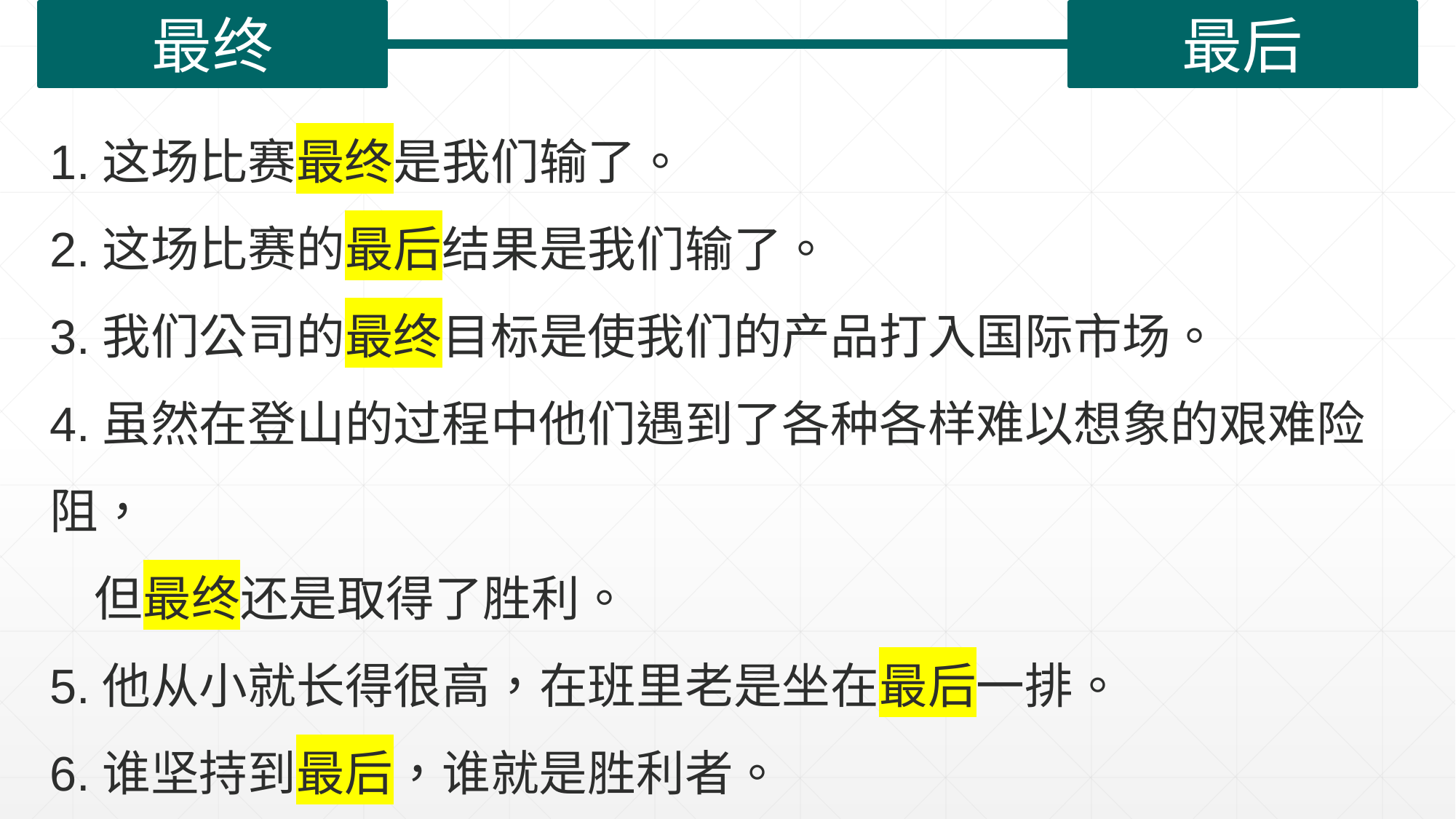

最终
最后
1.这场比赛最终是我们输了。
2.这场比赛的最后结果是我们输了。
3.我们公司的最终目标是使我们的产品打入国际市场。
4.虽然在登山的过程中他们遇到了各种各样难以想象的艰难险阻，
   但最终还是取得了胜利。
5.他从小就长得很高，在班里老是坐在最后一排。
6.谁坚持到最后，谁就是胜利者。
7.我的最后一个问题是，在我们的地球上到底有没有外星人？
|  |
| --- |